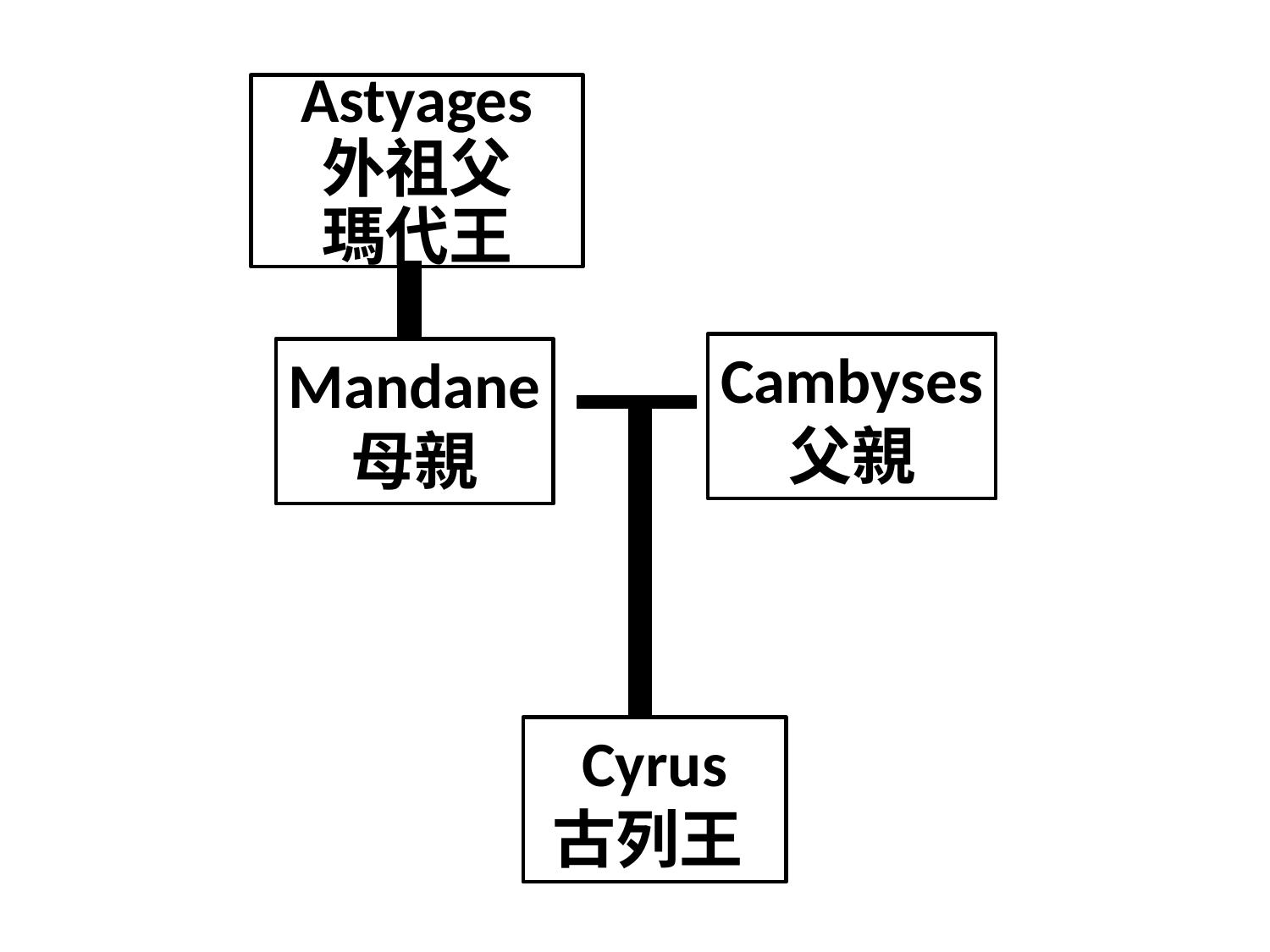

# Astyages 外祖父 瑪代王

Cambyses
父親
Mandane
母親

Cyrus
古列王